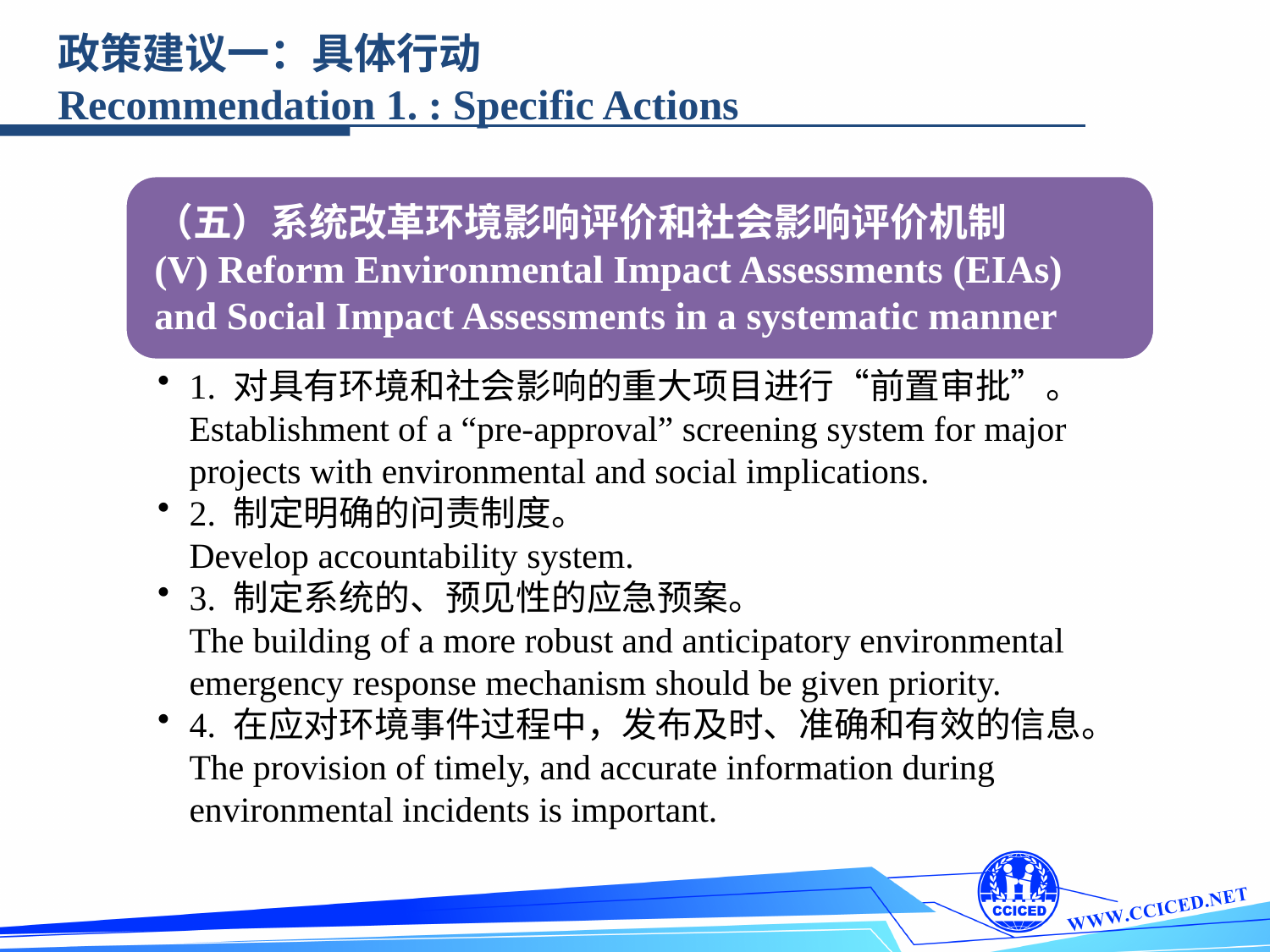

政策建议一：具体行动
Recommendation 1. : Specific Actions
（五）系统改革环境影响评价和社会影响评价机制
(V) Reform Environmental Impact Assessments (EIAs) and Social Impact Assessments in a systematic manner
1. 对具有环境和社会影响的重大项目进行“前置审批”。
Establishment of a “pre-approval” screening system for major projects with environmental and social implications.
2. 制定明确的问责制度。
Develop accountability system.
3. 制定系统的、预见性的应急预案。
The building of a more robust and anticipatory environmental emergency response mechanism should be given priority.
4. 在应对环境事件过程中，发布及时、准确和有效的信息。
The provision of timely, and accurate information during environmental incidents is important.